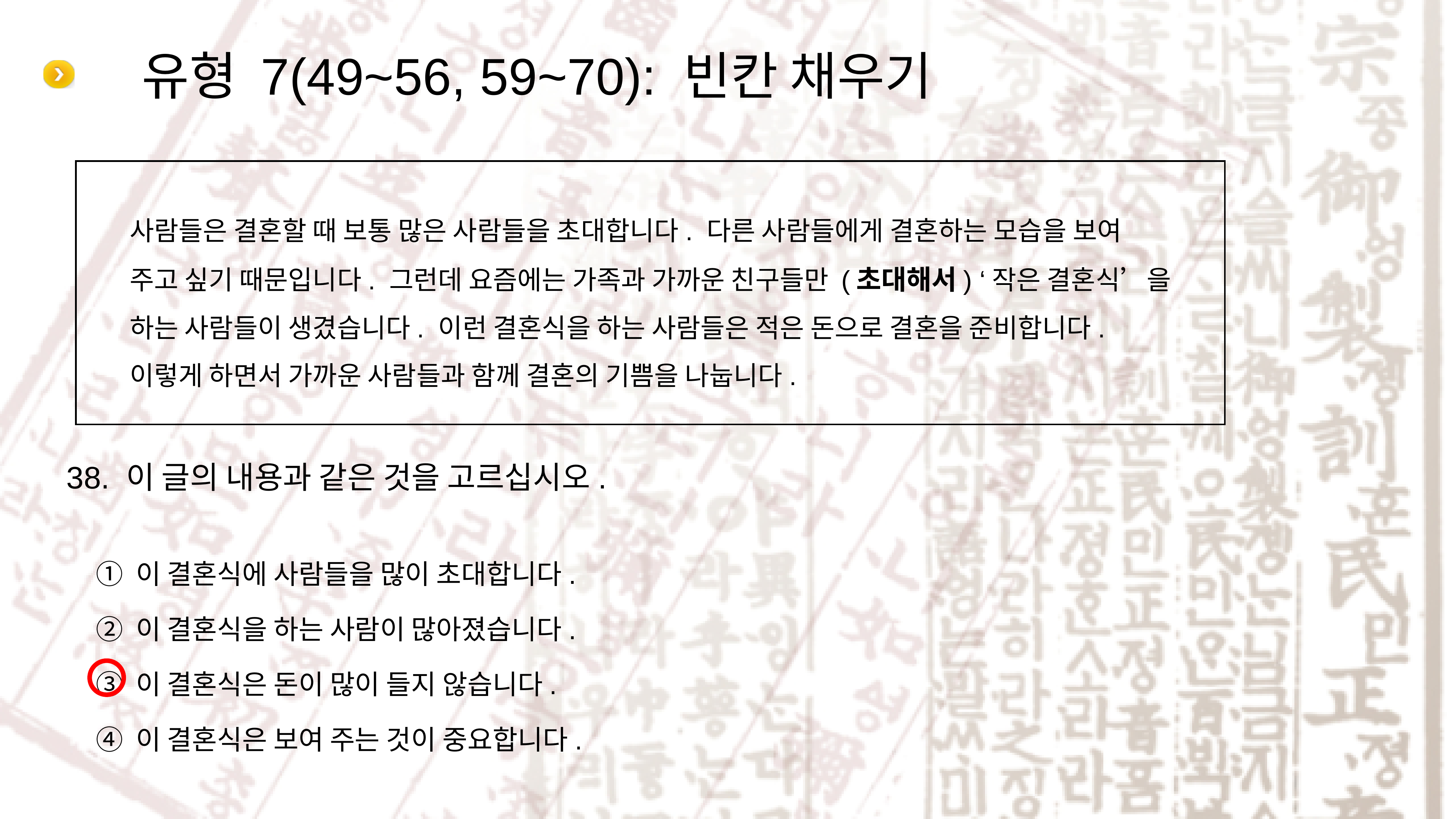

# 유형 7(49~56, 59~70): 빈칸 채우기
사람들은 결혼할 때 보통 많은 사람들을 초대합니다. 다른 사람들에게 결혼하는 모습을 보여 주고 싶기 때문입니다. 그런데 요즘에는 가족과 가까운 친구들만 (초대해서) ‘작은 결혼식’을 하는 사람들이 생겼습니다. 이런 결혼식을 하는 사람들은 적은 돈으로 결혼을 준비합니다. 이렇게 하면서 가까운 사람들과 함께 결혼의 기쁨을 나눕니다.

38. 이 글의 내용과 같은 것을 고르십시오.
① 이 결혼식에 사람들을 많이 초대합니다.
② 이 결혼식을 하는 사람이 많아졌습니다.
③ 이 결혼식은 돈이 많이 들지 않습니다.
④ 이 결혼식은 보여 주는 것이 중요합니다.